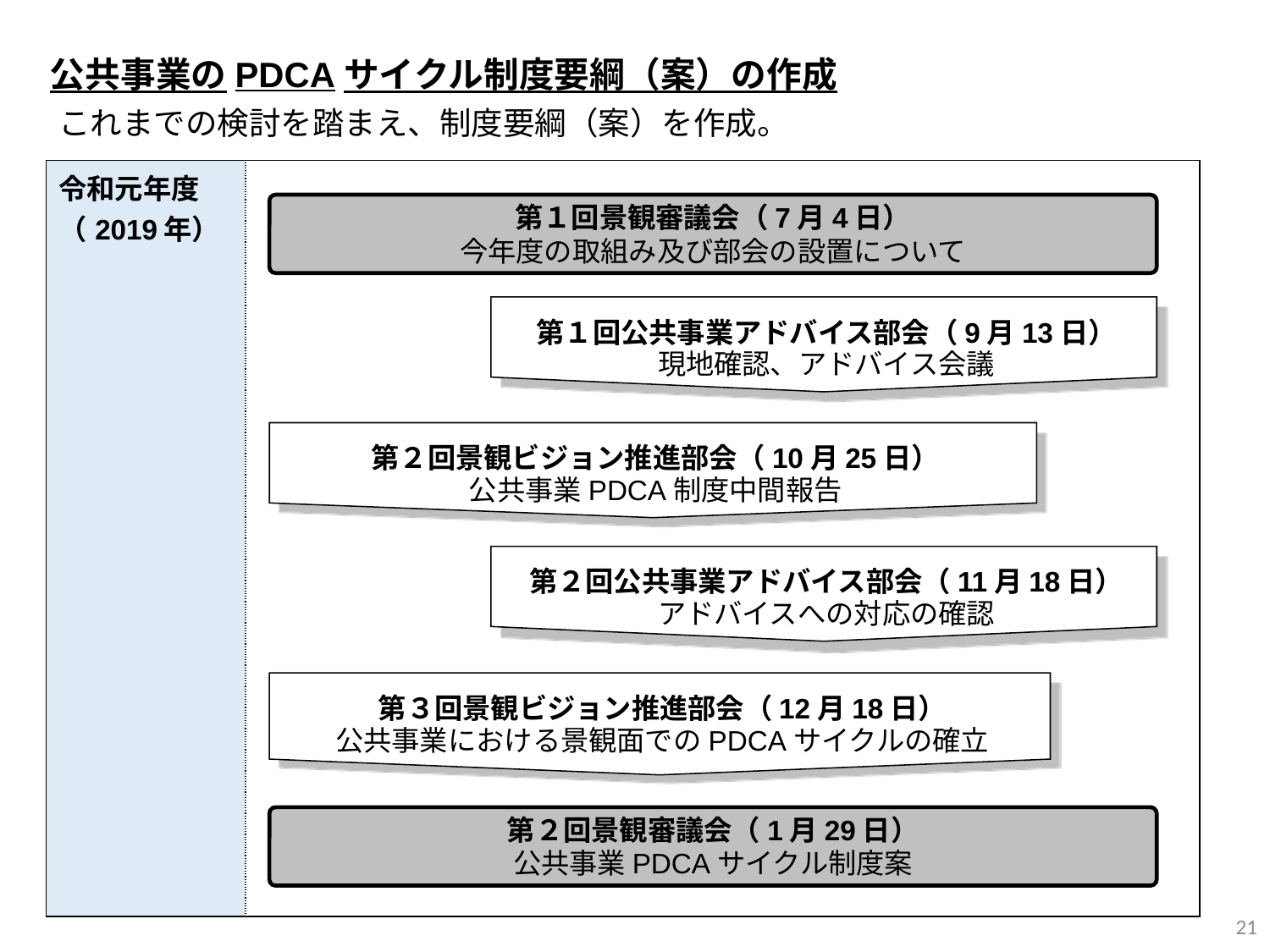

第１回公共事業アドバイス部会（9月13日）
現地確認、アドバイス会議
　公共事業のPDCAサイクル制度要綱（案）の作成
第２回景観ビジョン推進部会（10月25日）
公共事業PDCA制度中間報告
これまでの検討を踏まえ、制度要綱（案）を作成。
| 令和元年度 （2019年） |  |
| --- | --- |
第１回景観審議会（7月4日）
今年度の取組み及び部会の設置について
第２回公共事業アドバイス部会（11月18日）
アドバイスへの対応の確認
第３回景観ビジョン推進部会（12月18日）
公共事業における景観面でのPDCAサイクルの確立
第２回景観審議会（1月29日）
公共事業PDCAサイクル制度案
21